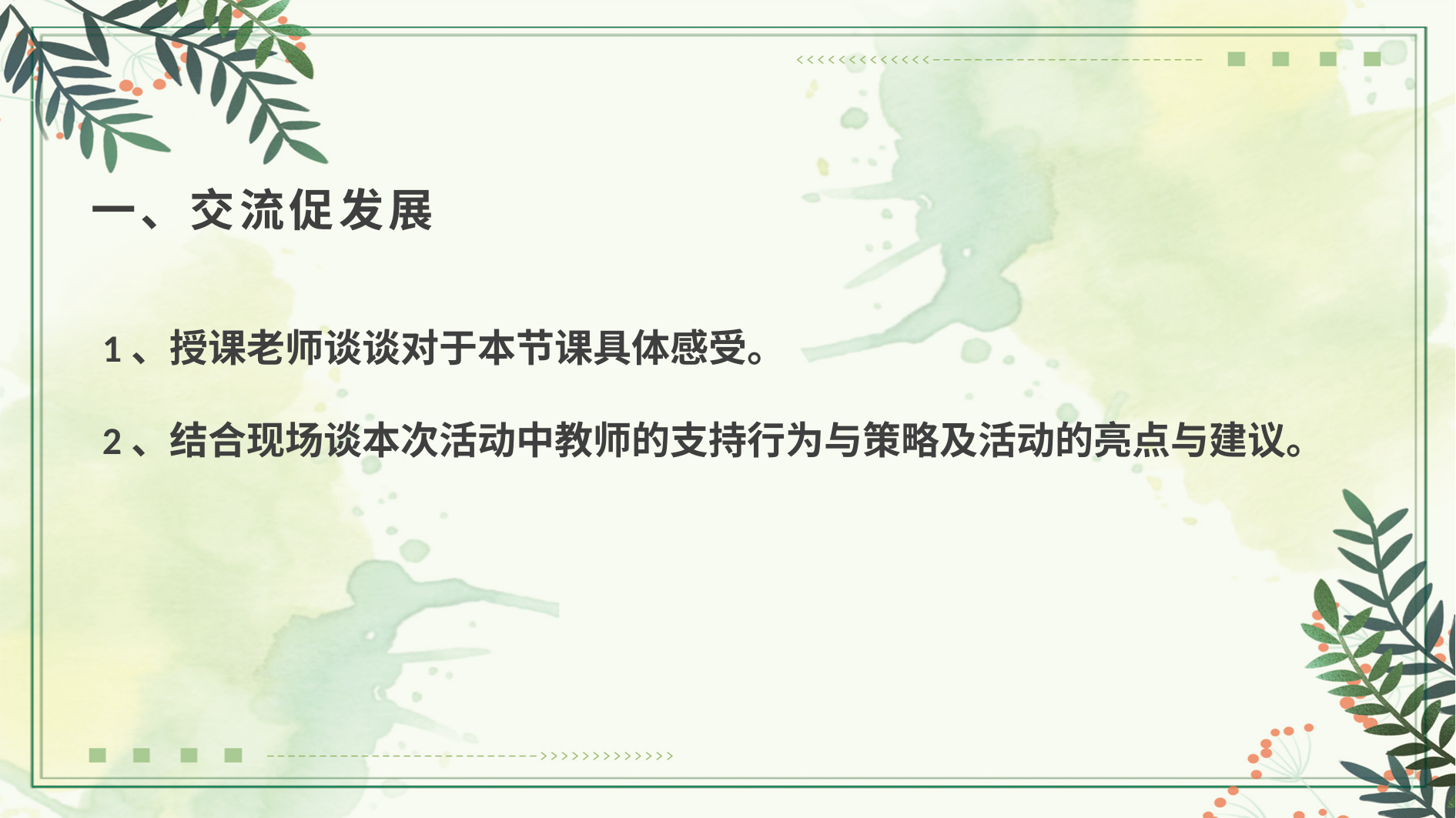

一、交流促发展

1、授课老师谈谈对于本节课具体感受。

2、结合现场谈本次活动中教师的支持行为与策略及活动的亮点与建议。